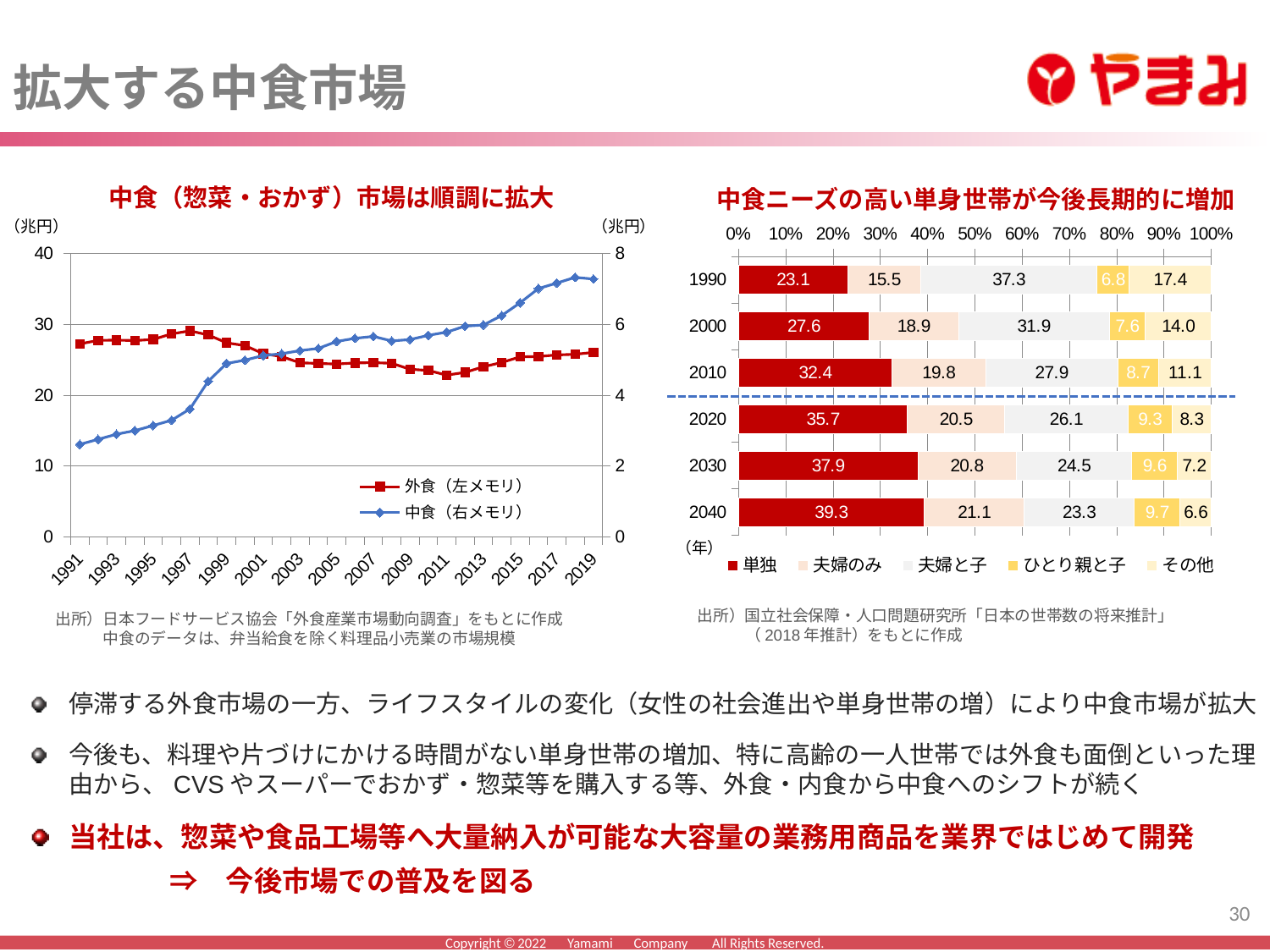

拡大する中食市場
中食（惣菜・おかず）市場は順調に拡大
中食ニーズの高い単身世帯が今後長期的に増加

### Chart

| Category | 単独 | 夫婦のみ | 夫婦と子 | ひとり親と子 | その他 |
|---|---|---|---|---|---|
| 1990 | 23.1 | 15.5 | 37.3 | 6.8 | 17.4 |
| 2000 | 27.6 | 18.9 | 31.9 | 7.6 | 14.0 |
| 2010 | 32.4 | 19.8 | 27.9 | 8.7 | 11.1 |
| 2020 | 35.7 | 20.5 | 26.1 | 9.3 | 8.3 |
| 2030 | 37.9 | 20.8 | 24.5 | 9.6 | 7.2 |
| 2040 | 39.3 | 21.1 | 23.3 | 9.7 | 6.6 |
（兆円）
（兆円）

### Chart

| Category | 外食（左メモリ） | 中食（右メモリ） |
|---|---|---|
| 1991 | 27.2308 | 2.6125 |
|  | 27.7341 | 2.7552 |
| 1993 | 27.765 | 2.8988 |
|  | 27.7042 | 3.0009 |
| 1995 | 27.8666 | 3.1434 |
|  | 28.6502 | 3.2938 |
| 1997 | 29.0702 | 3.6122 |
|  | 28.4961 | 4.3957 |
| 1999 | 27.388 | 4.8948 |
|  | 26.9925 | 4.9878 |
| 2001 | 25.8545 | 5.12 |
|  | 25.4484 | 5.1681 |
| 2003 | 24.5684 | 5.2576 |
|  | 24.4825 | 5.3196 |
| 2005 | 24.3903 | 5.5158 |
|  | 24.5523 | 5.6047 |
| 2007 | 24.5908 | 5.6581 |
|  | 24.5068 | 5.5313 |
| 2009 | 23.6599 | 5.5682 |
|  | 23.4887 | 5.6893 |
| 2011 | 22.8282 | 5.7783 |
|  | 23.2217 | 5.9467 |
| 2013 | 24.0099 | 5.9803 |
|  | 24.6148 | 6.2468 |
| 2015 | 25.4078 | 6.6053 |
|  | 25.4553 | 7.0075 |
| 2017 | 25.6804 | 7.1626 |
|  | 25.7692 | 7.3237 |
| 2019 | 26.0439 | 7.2745 |
（年）
出所）国立社会保障・人口問題研究所「日本の世帯数の将来推計」
　　　（2018年推計）をもとに作成
出所）日本フードサービス協会「外食産業市場動向調査」をもとに作成
　　　中食のデータは、弁当給食を除く料理品小売業の市場規模
停滞する外食市場の一方、ライフスタイルの変化（女性の社会進出や単身世帯の増）により中食市場が拡大
今後も、料理や片づけにかける時間がない単身世帯の増加、特に高齢の一人世帯では外食も面倒といった理由から、CVSやスーパーでおかず・惣菜等を購入する等、外食・内食から中食へのシフトが続く
当社は、惣菜や食品工場等へ大量納入が可能な大容量の業務用商品を業界ではじめて開発
　　　　　⇒　今後市場での普及を図る
30